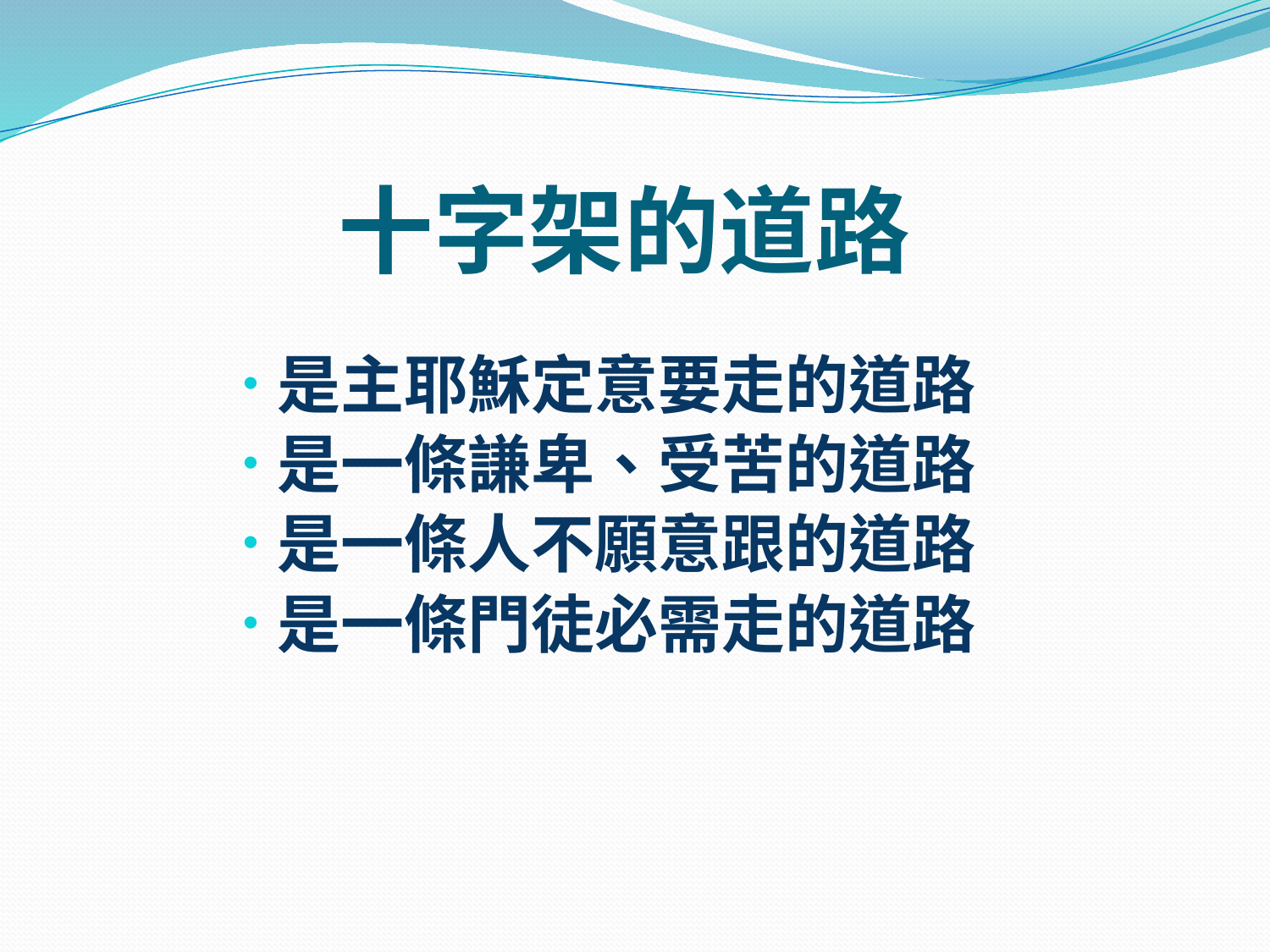

# 十字架的道路
是主耶穌定意要走的道路
是一條謙卑、受苦的道路
是一條人不願意跟的道路
是一條門徒必需走的道路